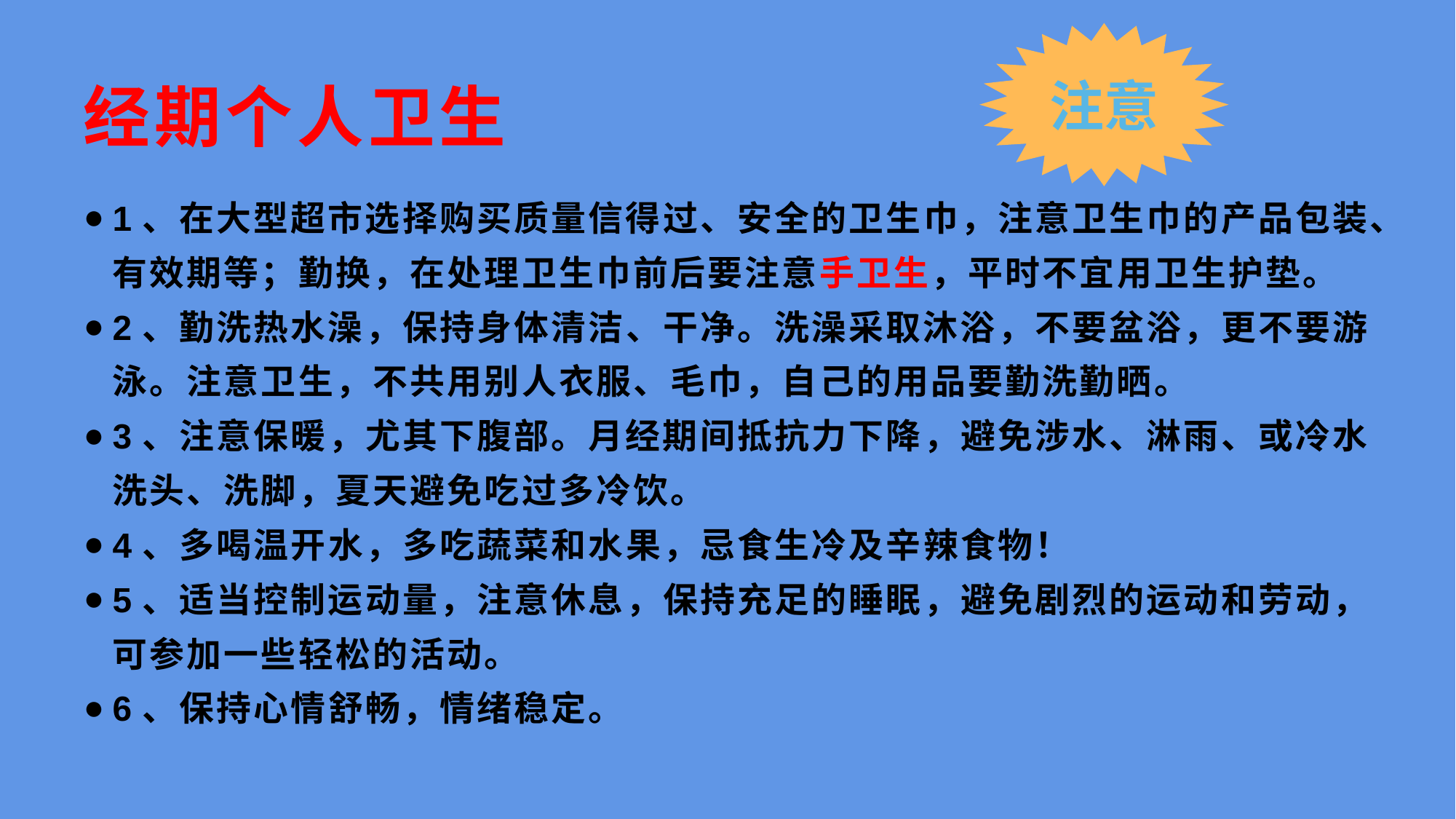

注意
# 经期个人卫生
1、在大型超市选择购买质量信得过、安全的卫生巾，注意卫生巾的产品包装、有效期等；勤换，在处理卫生巾前后要注意手卫生，平时不宜用卫生护垫。
2、勤洗热水澡，保持身体清洁、干净。洗澡采取沐浴，不要盆浴，更不要游泳。注意卫生，不共用别人衣服、毛巾，自己的用品要勤洗勤晒。
3、注意保暖，尤其下腹部。月经期间抵抗力下降，避免涉水、淋雨、或冷水洗头、洗脚，夏天避免吃过多冷饮。
4、多喝温开水，多吃蔬菜和水果，忌食生冷及辛辣食物！
5、适当控制运动量，注意休息，保持充足的睡眠，避免剧烈的运动和劳动，可参加一些轻松的活动。
6、保持心情舒畅，情绪稳定。